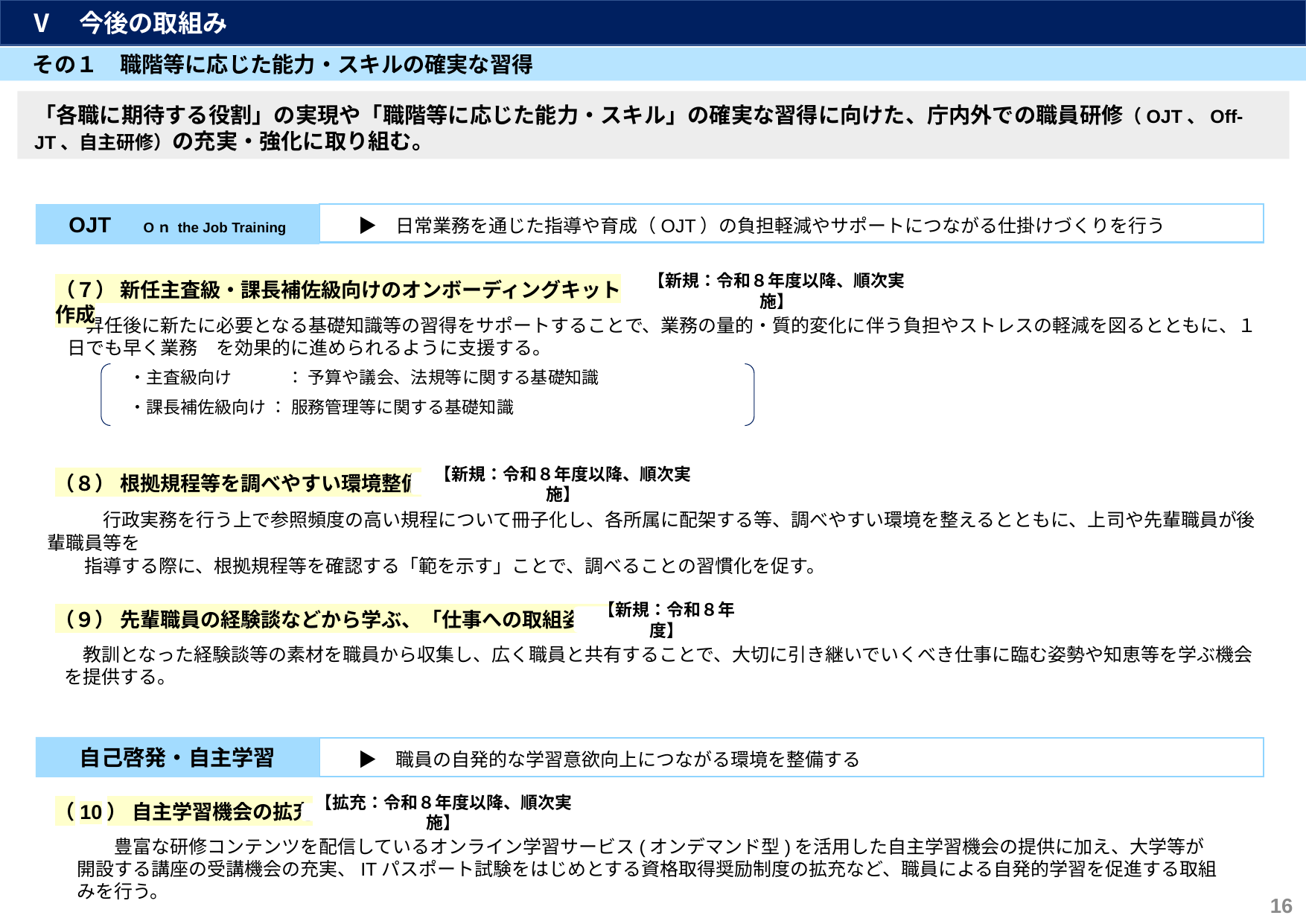

Ⅴ　今後の取組み
　その１　職階等に応じた能力・スキルの確実な習得

「各職に期待する役割」の実現や「職階等に応じた能力・スキル」の確実な習得に向けた、庁内外での職員研修（OJT、Off-JT、自主研修）の充実・強化に取り組む。

OJT　Oｎ the Job Training
　　　▶　日常業務を通じた指導や育成（OJT）の負担軽減やサポートにつながる仕掛けづくりを行う
（７） 新任主査級・課長補佐級向けのオンボーディングキット作成
　昇任後に新たに必要となる基礎知識等の習得をサポートすることで、業務の量的・質的変化に伴う負担やストレスの軽減を図るとともに、１日でも早く業務　を効果的に進められるように支援する。
【新規：令和８年度以降、順次実施】
・主査級向け　　　 ： 予算や議会、法規等に関する基礎知識
・課長補佐級向け ： 服務管理等に関する基礎知識

（８） 根拠規程等を調べやすい環境整備
　　　行政実務を行う上で参照頻度の高い規程について冊子化し、各所属に配架する等、調べやすい環境を整えるとともに、上司や先輩職員が後輩職員等を
　　指導する際に、根拠規程等を確認する「範を示す」ことで、調べることの習慣化を促す。
【新規：令和８年度以降、順次実施】
（９） 先輩職員の経験談などから学ぶ、「仕事への取組姿勢」
　教訓となった経験談等の素材を職員から収集し、広く職員と共有することで、大切に引き継いでいくべき仕事に臨む姿勢や知恵等を学ぶ機会を提供する。
【新規：令和８年度】
自己啓発・自主学習

　　　▶　職員の自発的な学習意欲向上につながる環境を整備する
（10） 自主学習機会の拡充
　　豊富な研修コンテンツを配信しているオンライン学習サービス(オンデマンド型)を活用した自主学習機会の提供に加え、大学等が開設する講座の受講機会の充実、ITパスポート試験をはじめとする資格取得奨励制度の拡充など、職員による自発的学習を促進する取組みを行う。
【拡充：令和８年度以降、順次実施】
16